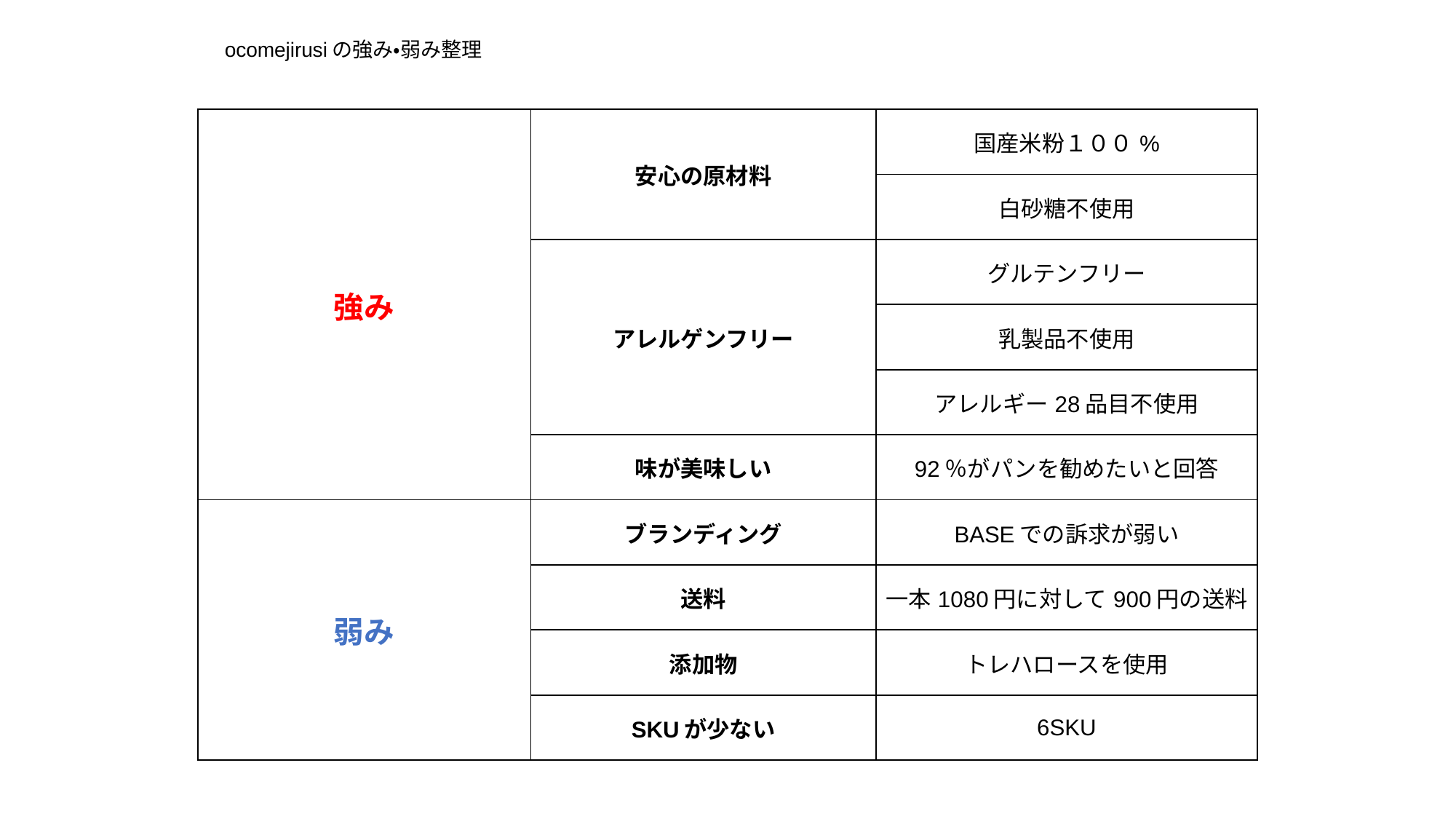

ocomejirusiの強み・弱み整理
| 強み | 安心の原材料 | 国産米粉１００% |
| --- | --- | --- |
|  |  | 白砂糖不使用 |
|  | アレルゲンフリー | グルテンフリー |
|  |  | 乳製品不使用 |
|  |  | アレルギー28品目不使用 |
|  | 味が美味しい | 92％がパンを勧めたいと回答 |
| 弱み | ブランディング | BASEでの訴求が弱い |
| 弱み | 送料 | 一本1080円に対して900円の送料 |
|  | 添加物 | トレハロースを使用 |
|  | SKUが少ない | 6SKU |